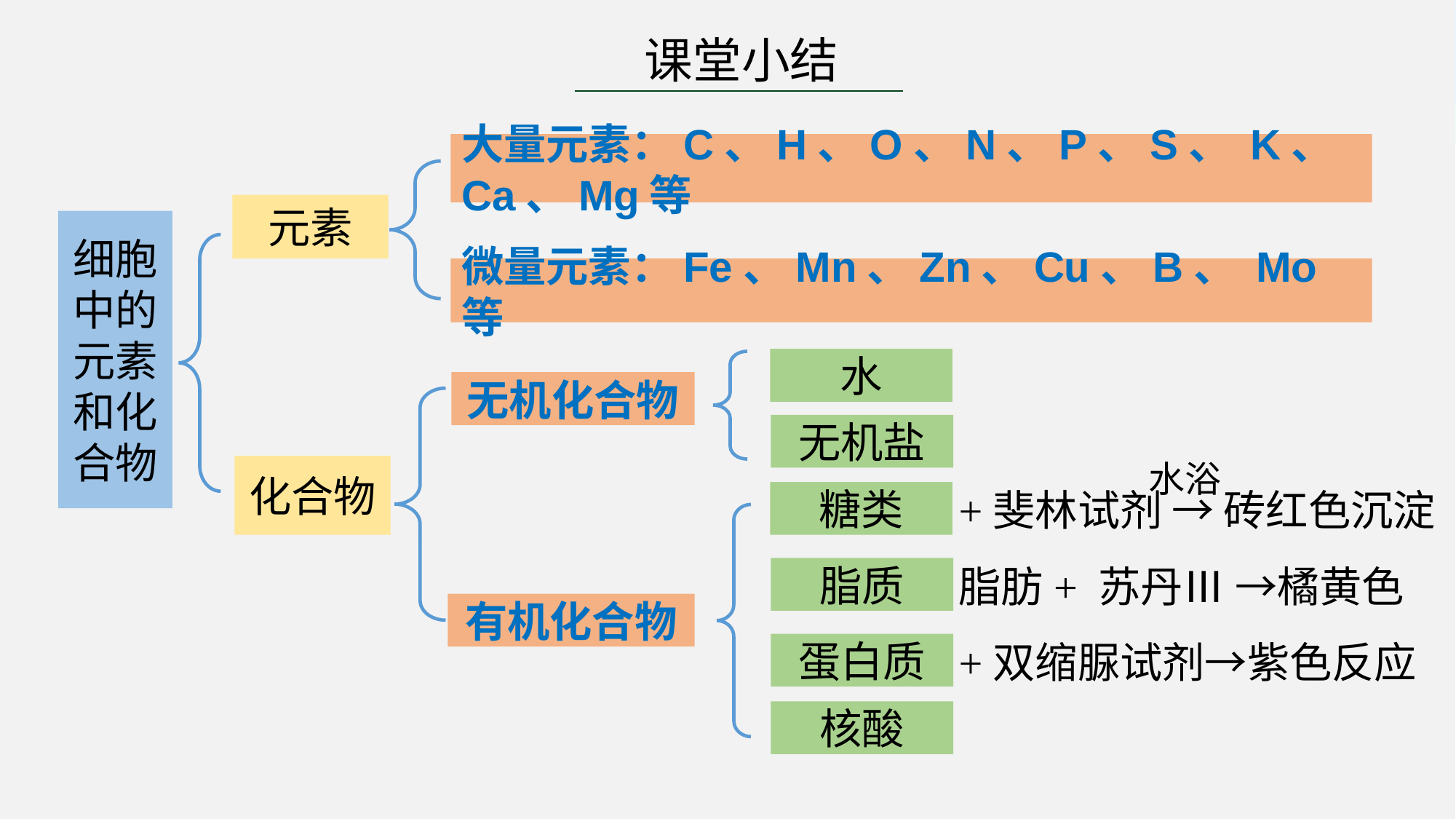

课堂小结
大量元素：C、H、O、N、P、S、 K、Ca、Mg等

元素
细胞中的元素和化合物

微量元素：Fe、Mn、Zn、Cu、B、 Mo等
水

无机化合物

无机盐
水浴
化合物
+斐林试剂 → 砖红色沉淀
糖类

脂肪+ 苏丹Ⅲ →橘黄色
脂质
有机化合物
+双缩脲试剂→紫色反应
蛋白质
核酸